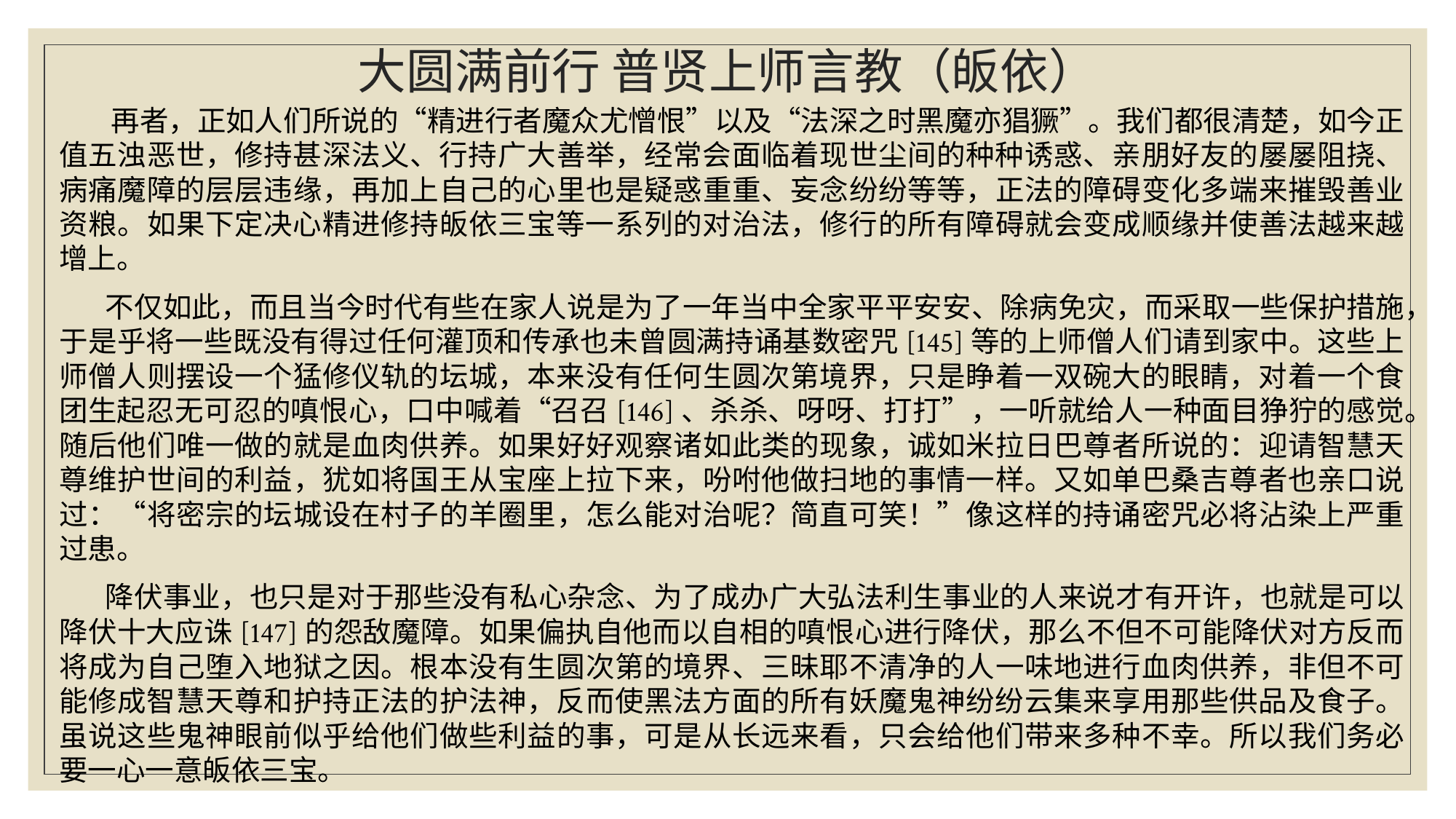

# 大圆满前行 普贤上师言教（皈依）
       再者，正如人们所说的“精进行者魔众尤憎恨”以及“法深之时黑魔亦猖獗”。我们都很清楚，如今正值五浊恶世，修持甚深法义、行持广大善举，经常会面临着现世尘间的种种诱惑、亲朋好友的屡屡阻挠、病痛魔障的层层违缘，再加上自己的心里也是疑惑重重、妄念纷纷等等，正法的障碍变化多端来摧毁善业资粮。如果下定决心精进修持皈依三宝等一系列的对治法，修行的所有障碍就会变成顺缘并使善法越来越增上。
      不仅如此，而且当今时代有些在家人说是为了一年当中全家平平安安、除病免灾，而采取一些保护措施，于是乎将一些既没有得过任何灌顶和传承也未曾圆满持诵基数密咒[145]等的上师僧人们请到家中。这些上师僧人则摆设一个猛修仪轨的坛城，本来没有任何生圆次第境界，只是睁着一双碗大的眼睛，对着一个食团生起忍无可忍的嗔恨心，口中喊着“召召[146]、杀杀、呀呀、打打”，一听就给人一种面目狰狞的感觉。随后他们唯一做的就是血肉供养。如果好好观察诸如此类的现象，诚如米拉日巴尊者所说的：迎请智慧天尊维护世间的利益，犹如将国王从宝座上拉下来，吩咐他做扫地的事情一样。又如单巴桑吉尊者也亲口说过：“将密宗的坛城设在村子的羊圈里，怎么能对治呢？简直可笑！”像这样的持诵密咒必将沾染上严重过患。
      降伏事业，也只是对于那些没有私心杂念、为了成办广大弘法利生事业的人来说才有开许，也就是可以降伏十大应诛[147]的怨敌魔障。如果偏执自他而以自相的嗔恨心进行降伏，那么不但不可能降伏对方反而将成为自己堕入地狱之因。根本没有生圆次第的境界、三昧耶不清净的人一味地进行血肉供养，非但不可能修成智慧天尊和护持正法的护法神，反而使黑法方面的所有妖魔鬼神纷纷云集来享用那些供品及食子。虽说这些鬼神眼前似乎给他们做些利益的事，可是从长远来看，只会给他们带来多种不幸。所以我们务必要一心一意皈依三宝。